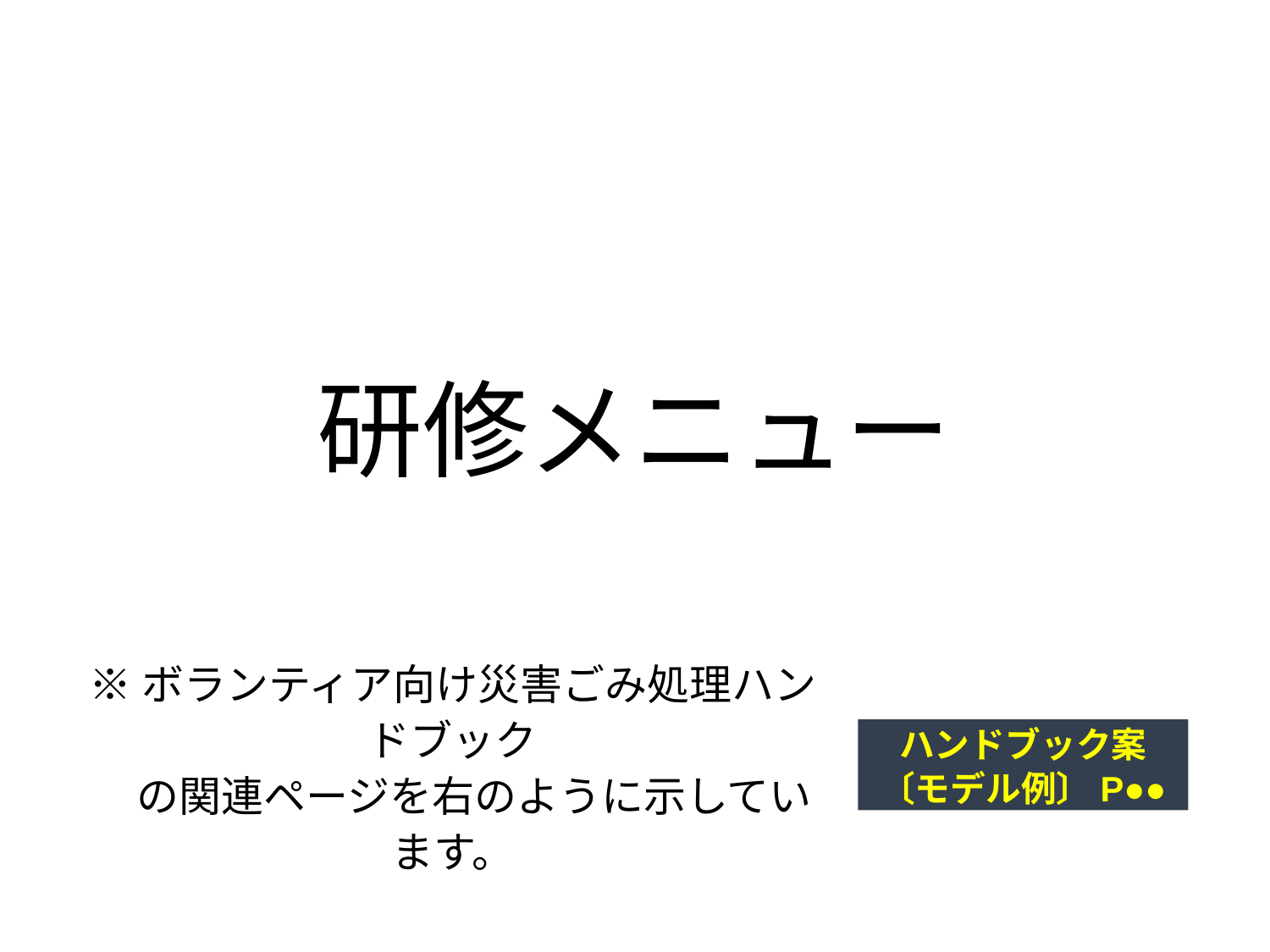

# 研修メニュー
※ボランティア向け災害ごみ処理ハンドブック
　の関連ページを右のように示しています。
ハンドブック案
〔モデル例〕P●●